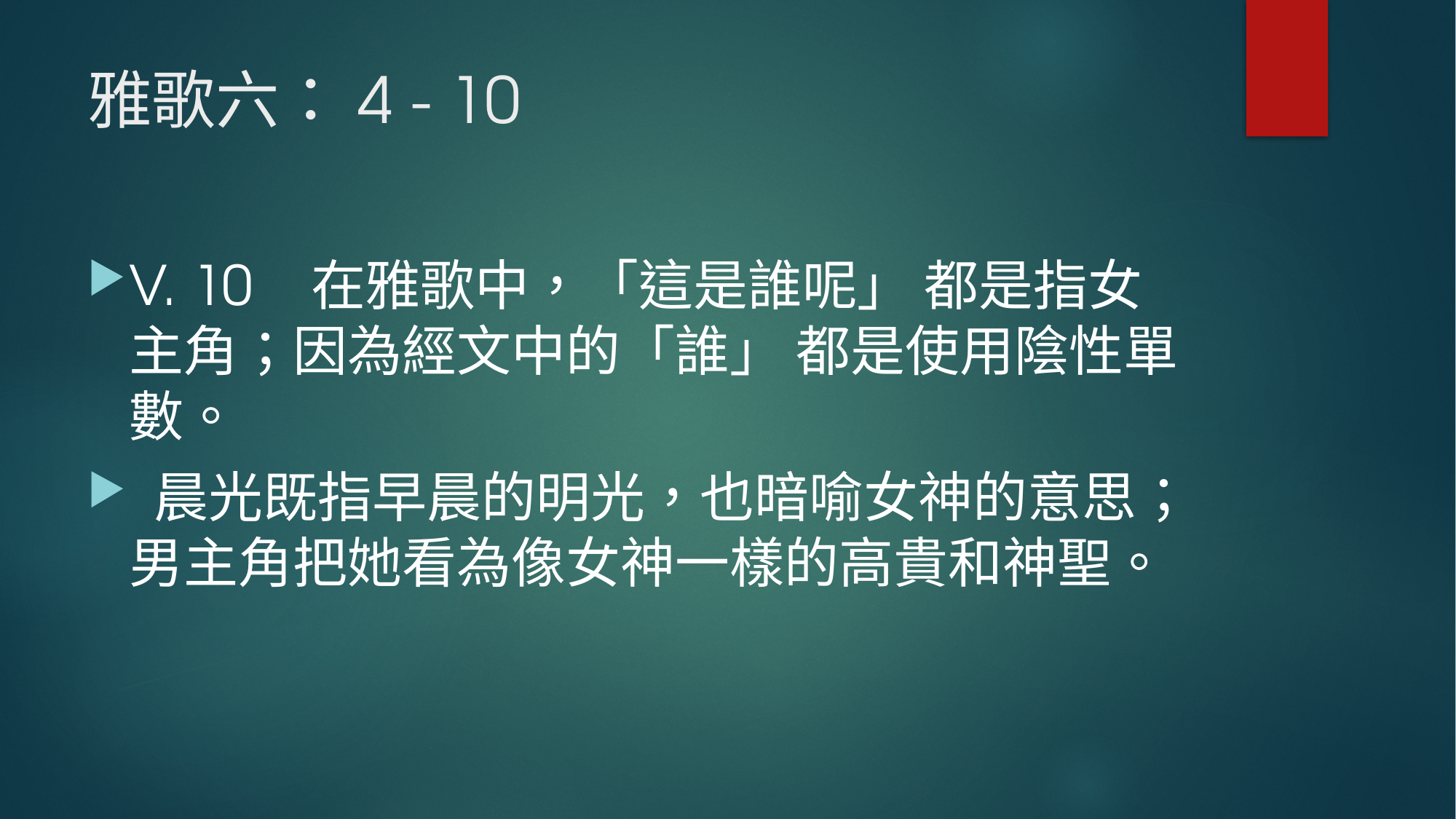

# 雅歌六：4 - 10
V. 10   在雅歌中，「這是誰呢」 都是指女主角；因為經文中的「誰」 都是使用陰性單數。
 晨光既指早晨的明光，也暗喻女神的意思；男主角把她看為像女神一樣的高貴和神聖。